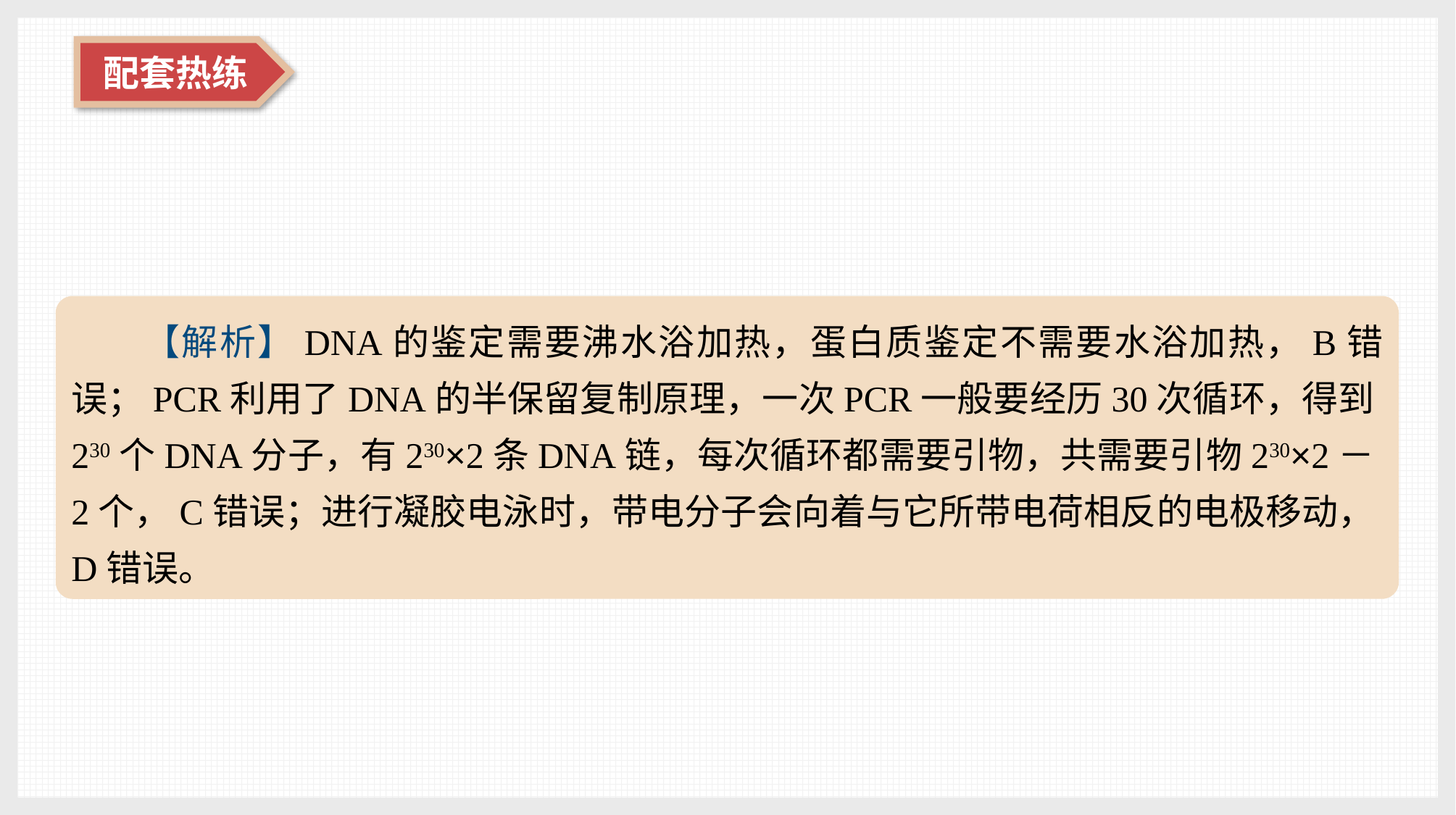

【解析】DNA的鉴定需要沸水浴加热，蛋白质鉴定不需要水浴加热，B错误；PCR利用了DNA的半保留复制原理，一次PCR一般要经历30次循环，得到230个DNA分子，有230×2条DNA链，每次循环都需要引物，共需要引物230×2－2个，C错误；进行凝胶电泳时，带电分子会向着与它所带电荷相反的电极移动，D错误。